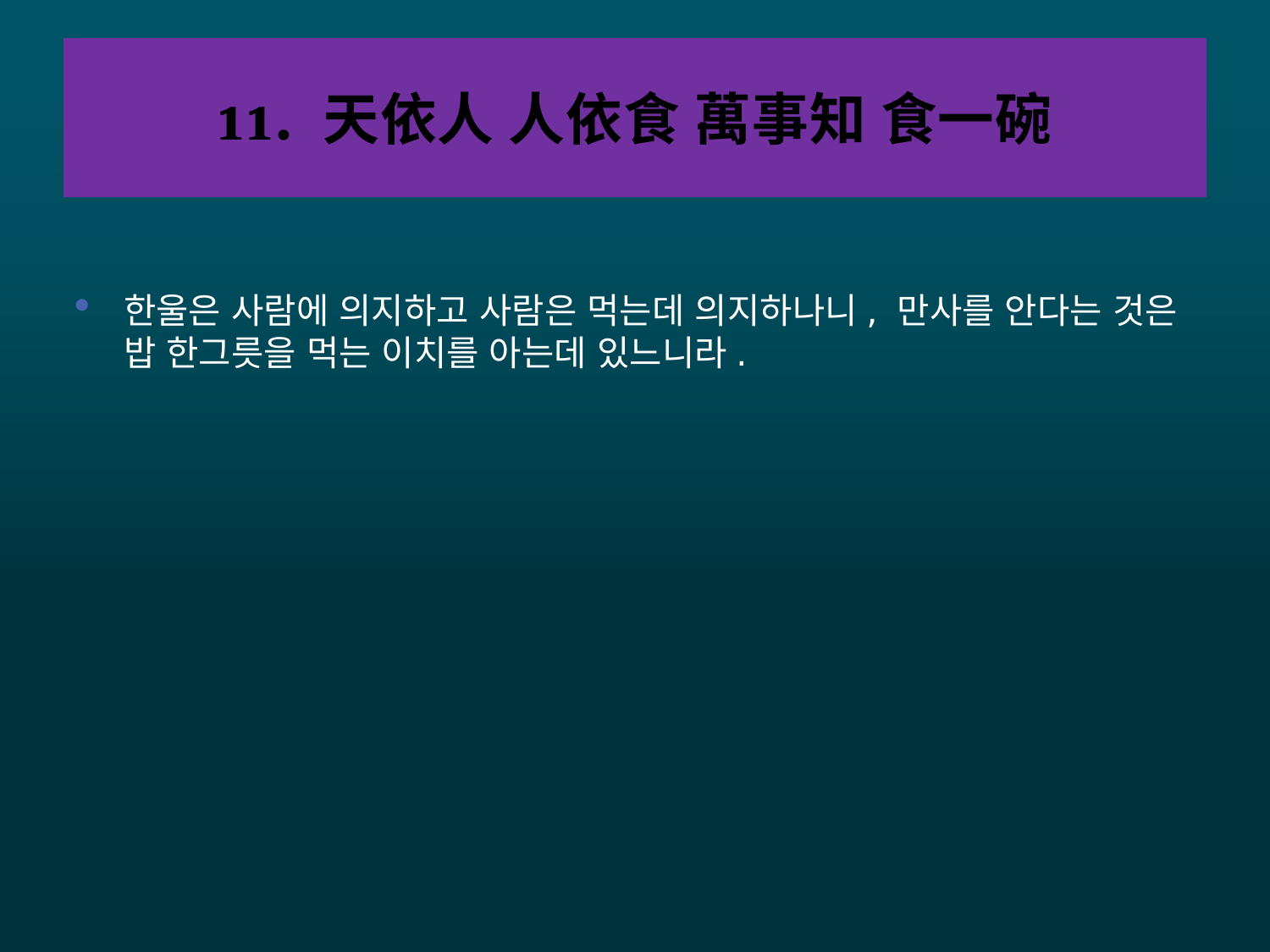

# 11. 天依人 人依食 萬事知 食一碗
한울은 사람에 의지하고 사람은 먹는데 의지하나니, 만사를 안다는 것은 밥 한그릇을 먹는 이치를 아는데 있느니라.